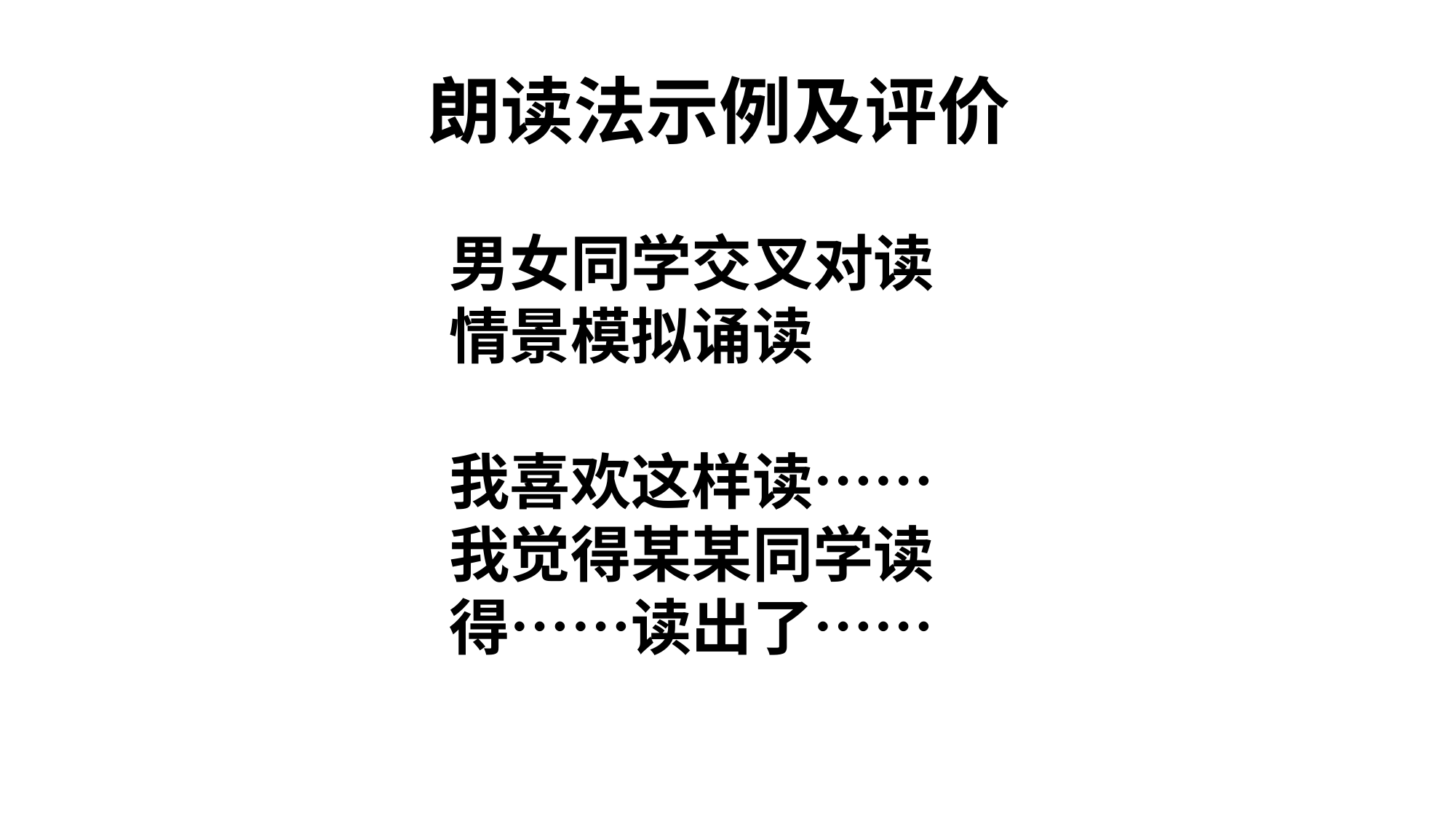

朗读法示例及评价

男女同学交叉对读
情景模拟诵读

我喜欢这样读……
我觉得某某同学读得……读出了……